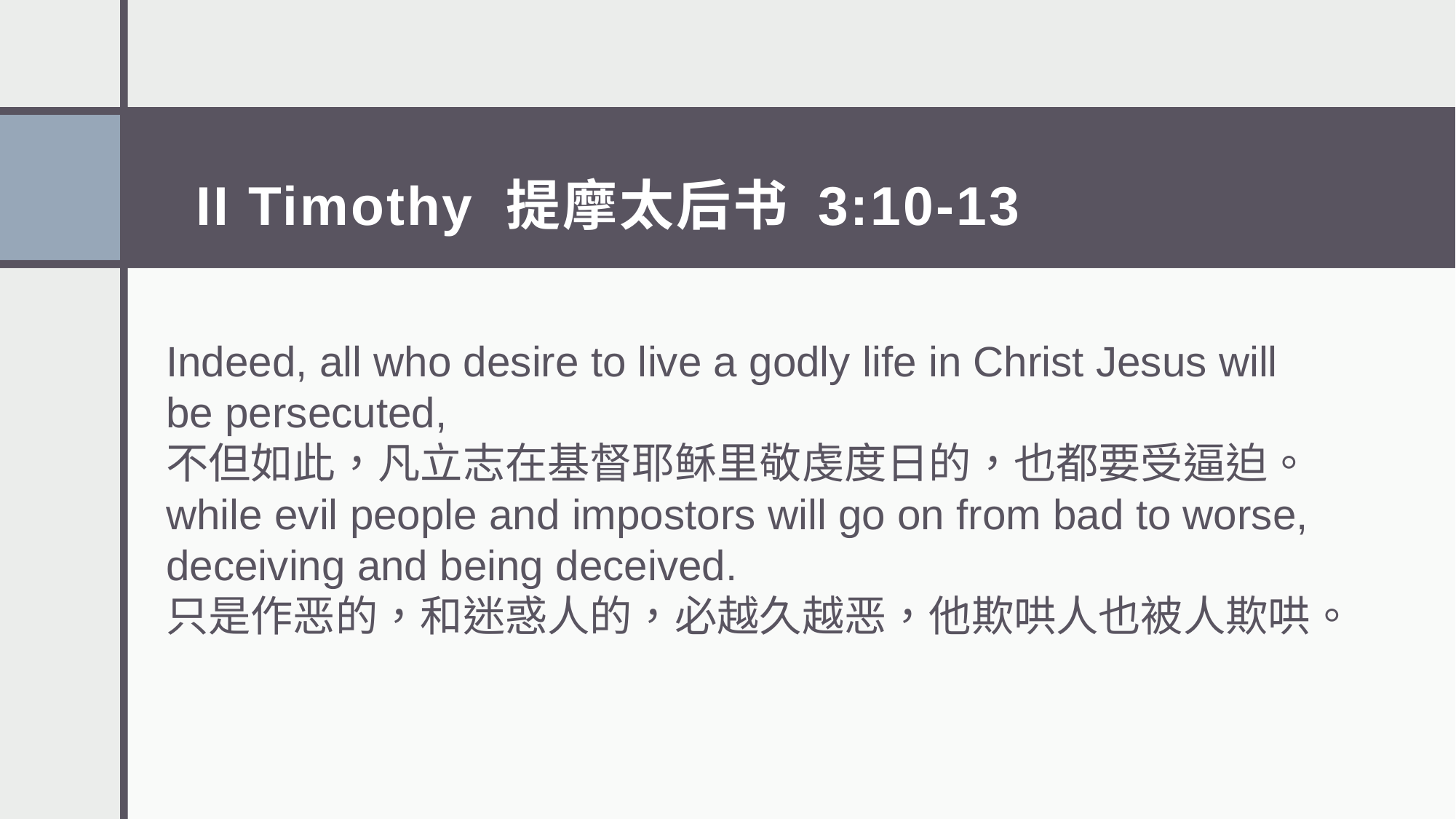

# II Timothy 提摩太后书 3:10-13
Indeed, all who desire to live a godly life in Christ Jesus will be persecuted,
不但如此，凡立志在基督耶稣里敬虔度日的，也都要受逼迫。
while evil people and impostors will go on from bad to worse, deceiving and being deceived.
只是作恶的，和迷惑人的，必越久越恶，他欺哄人也被人欺哄。